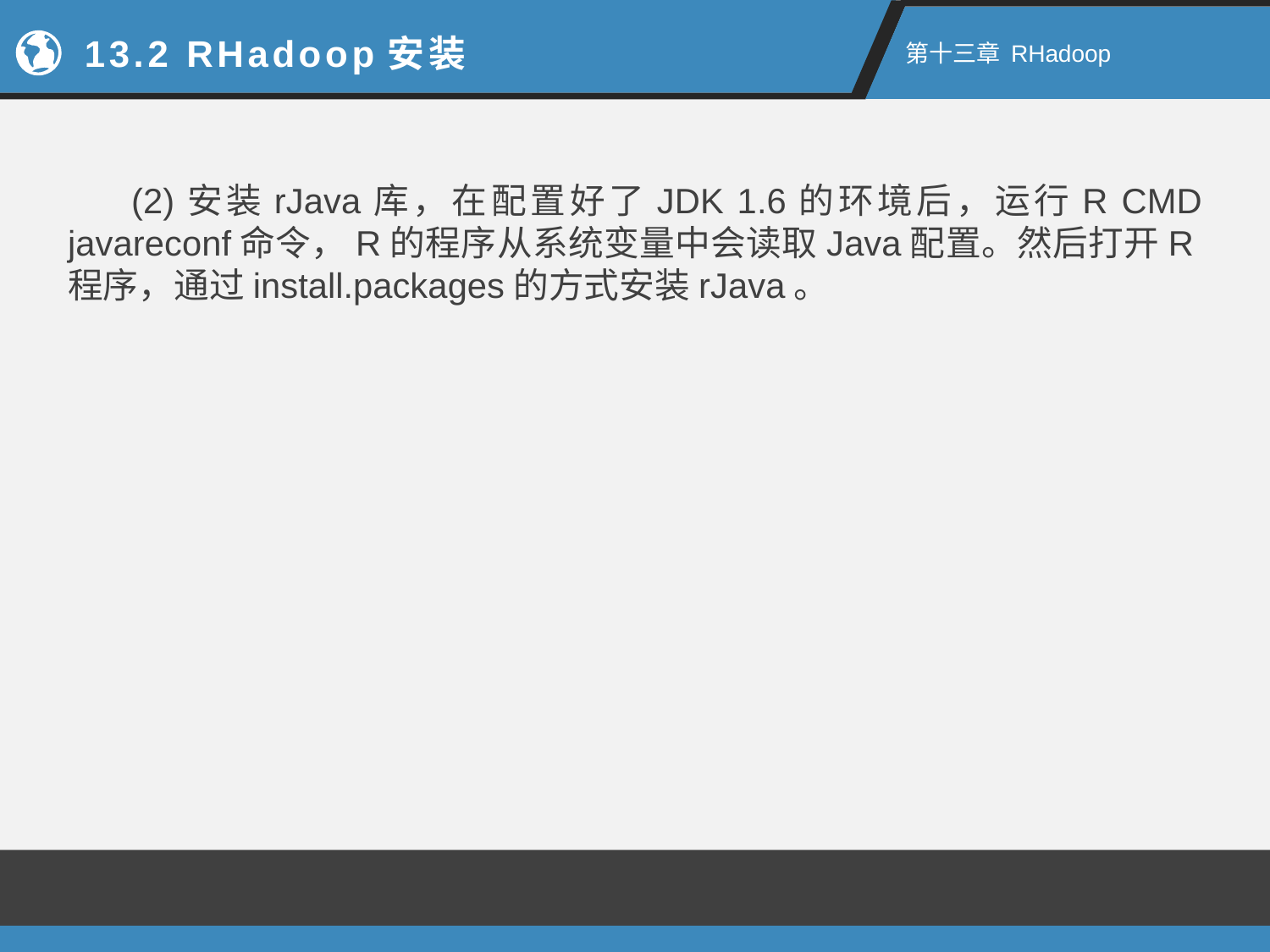

13.2 RHadoop安装

第十三章 RHadoop
(2)安装rJava库，在配置好了JDK 1.6的环境后，运行R CMD javareconf命令，R的程序从系统变量中会读取Java配置。然后打开R程序，通过install.packages的方式安装rJava。